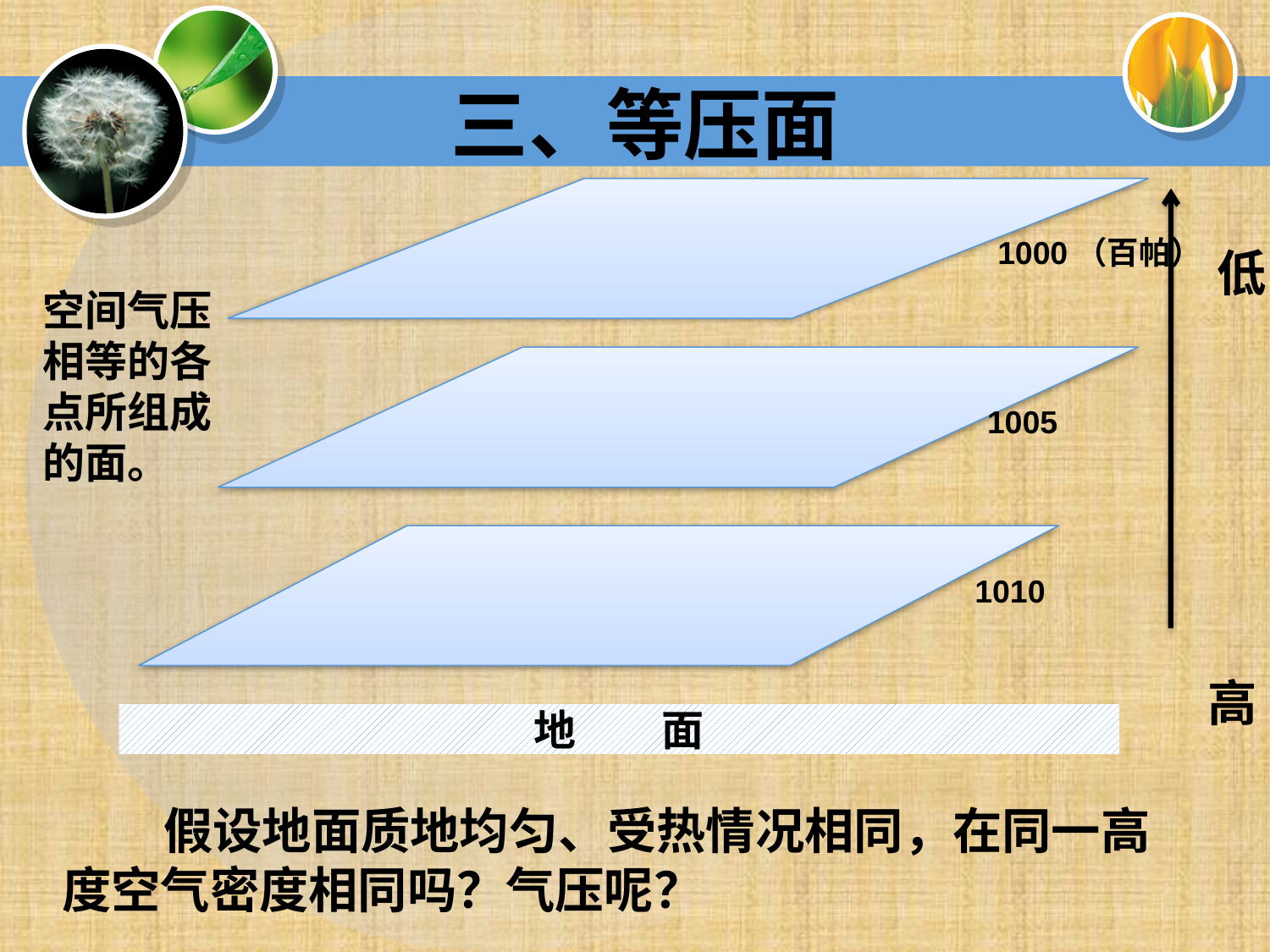

三、等压面

1000（百帕）
低
高
空间气压相等的各点所组成的面。

1005

1010
地         面
        假设地面质地均匀、受热情况相同，在同一高度空气密度相同吗？气压呢？